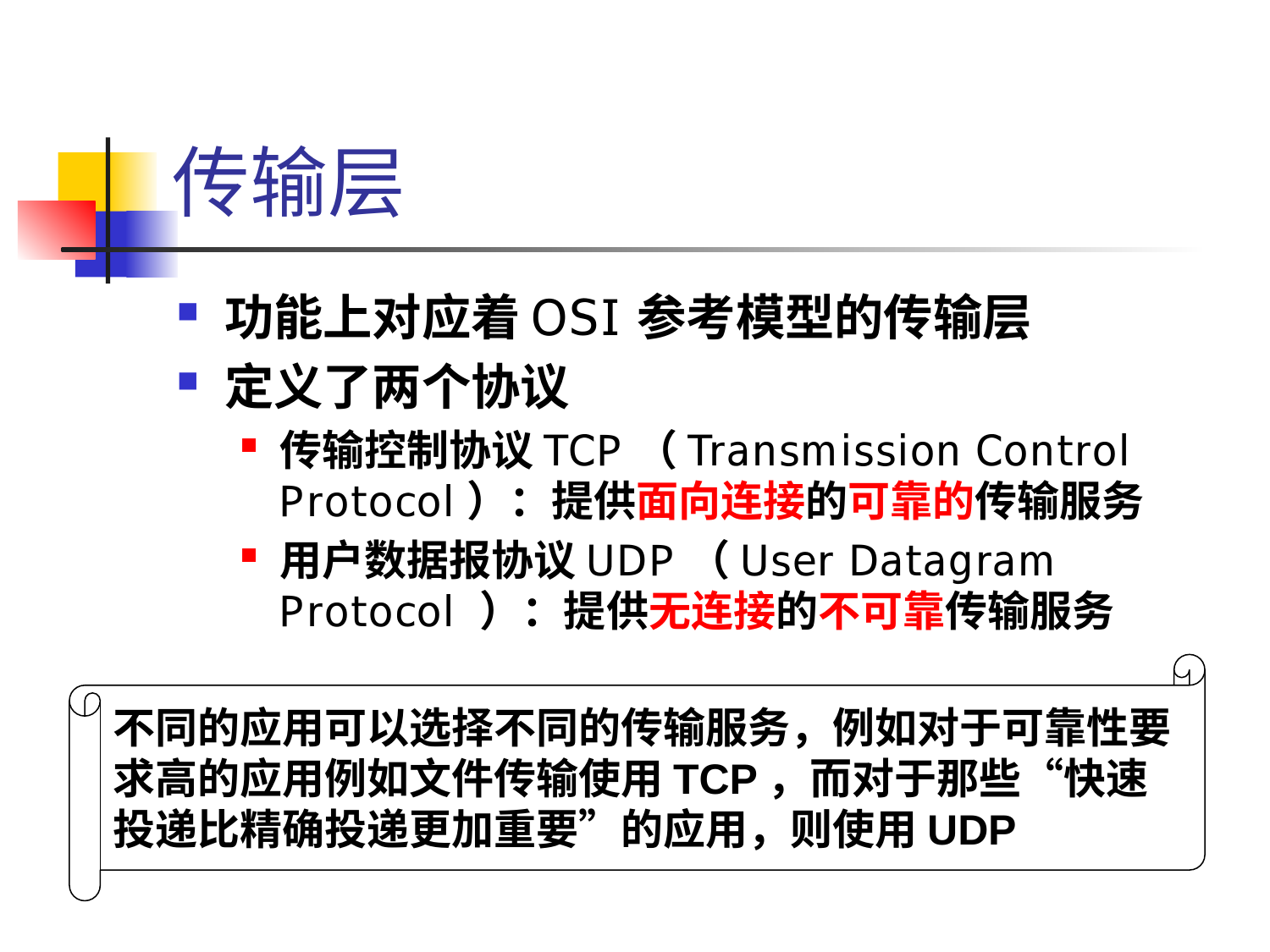

# 传输层
功能上对应着OSI参考模型的传输层
定义了两个协议
传输控制协议TCP（Transmission Control Protocol）：提供面向连接的可靠的传输服务
用户数据报协议UDP（User Datagram Protocol ）：提供无连接的不可靠传输服务
不同的应用可以选择不同的传输服务，例如对于可靠性要求高的应用例如文件传输使用TCP，而对于那些“快速投递比精确投递更加重要”的应用，则使用UDP